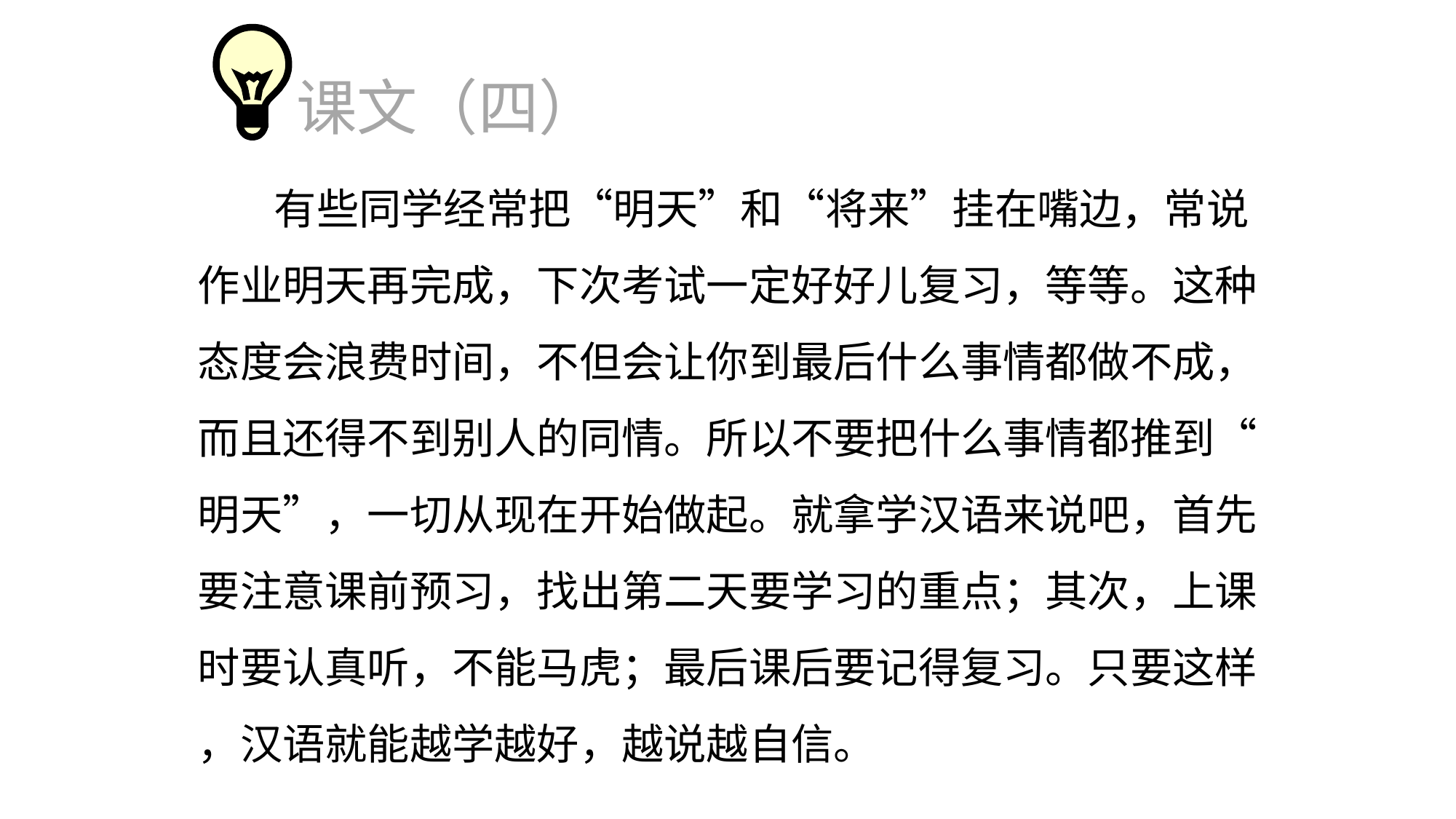

课文（四）
       有些同学经常把“明天”和“将来”挂在嘴边，常说
作业明天再完成，下次考试一定好好儿复习，等等。这种
态度会浪费时间，不但会让你到最后什么事情都做不成，
而且还得不到别人的同情。所以不要把什么事情都推到“
明天”，一切从现在开始做起。就拿学汉语来说吧，首先
要注意课前预习，找出第二天要学习的重点；其次，上课
时要认真听，不能马虎；最后课后要记得复习。只要这样
，汉语就能越学越好，越说越自信。